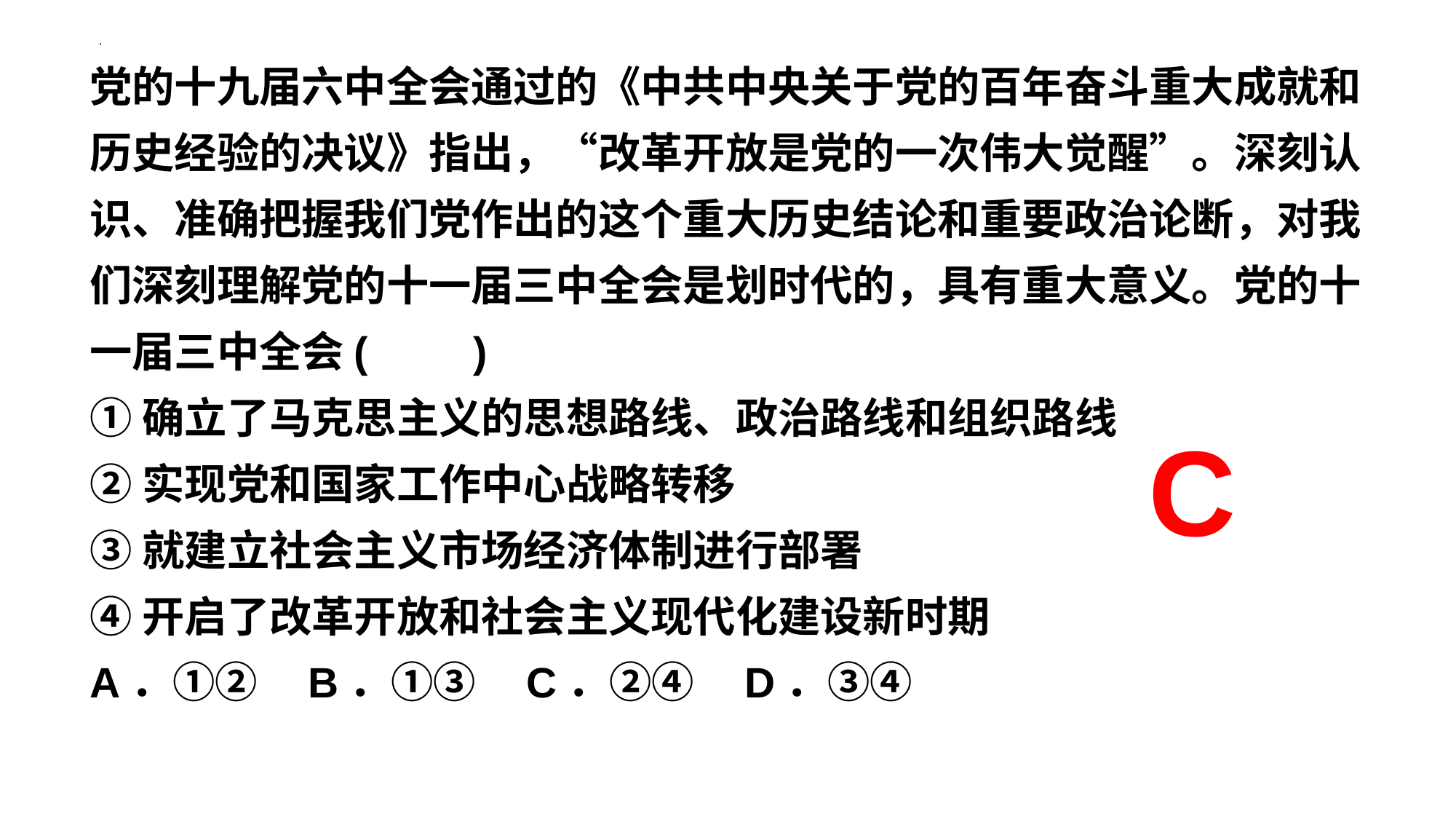

党的十九届六中全会通过的《中共中央关于党的百年奋斗重大成就和历史经验的决议》指出，“改革开放是党的一次伟大觉醒”。深刻认识、准确把握我们党作出的这个重大历史结论和重要政治论断，对我们深刻理解党的十一届三中全会是划时代的，具有重大意义。党的十一届三中全会(　　)
①确立了马克思主义的思想路线、政治路线和组织路线
②实现党和国家工作中心战略转移
③就建立社会主义市场经济体制进行部署
④开启了改革开放和社会主义现代化建设新时期
A．①②	B．①③	C．②④	D．③④
C